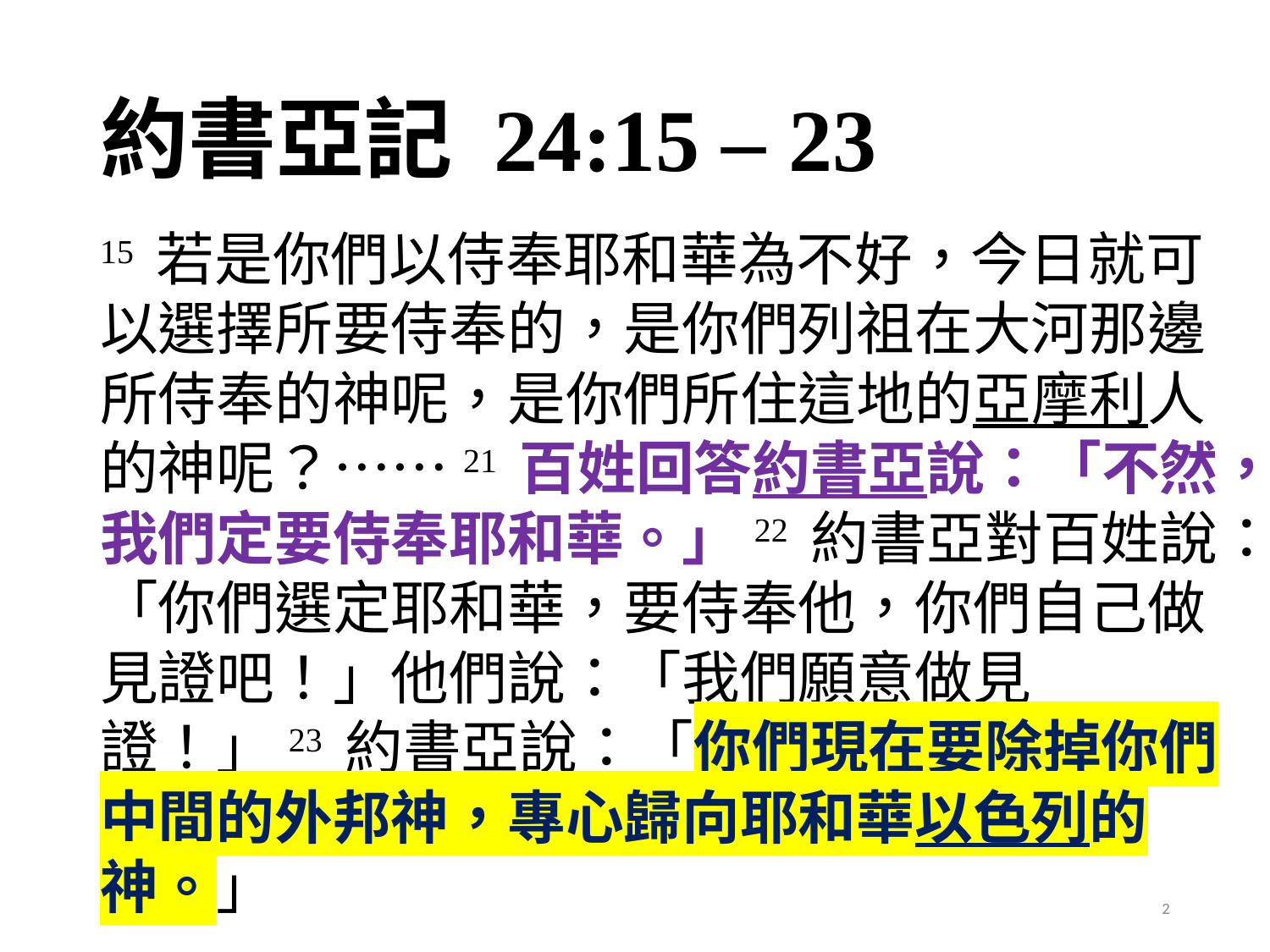

# 約書亞記 24:15 – 23
15 若是你們以侍奉耶和華為不好，今日就可以選擇所要侍奉的，是你們列祖在大河那邊所侍奉的神呢，是你們所住這地的亞摩利人的神呢？……21 百姓回答約書亞說：「不然，我們定要侍奉耶和華。」22 約書亞對百姓說：「你們選定耶和華，要侍奉他，你們自己做見證吧！」他們說：「我們願意做見證！」23 約書亞說：「你們現在要除掉你們中間的外邦神，專心歸向耶和華以色列的神。」
2